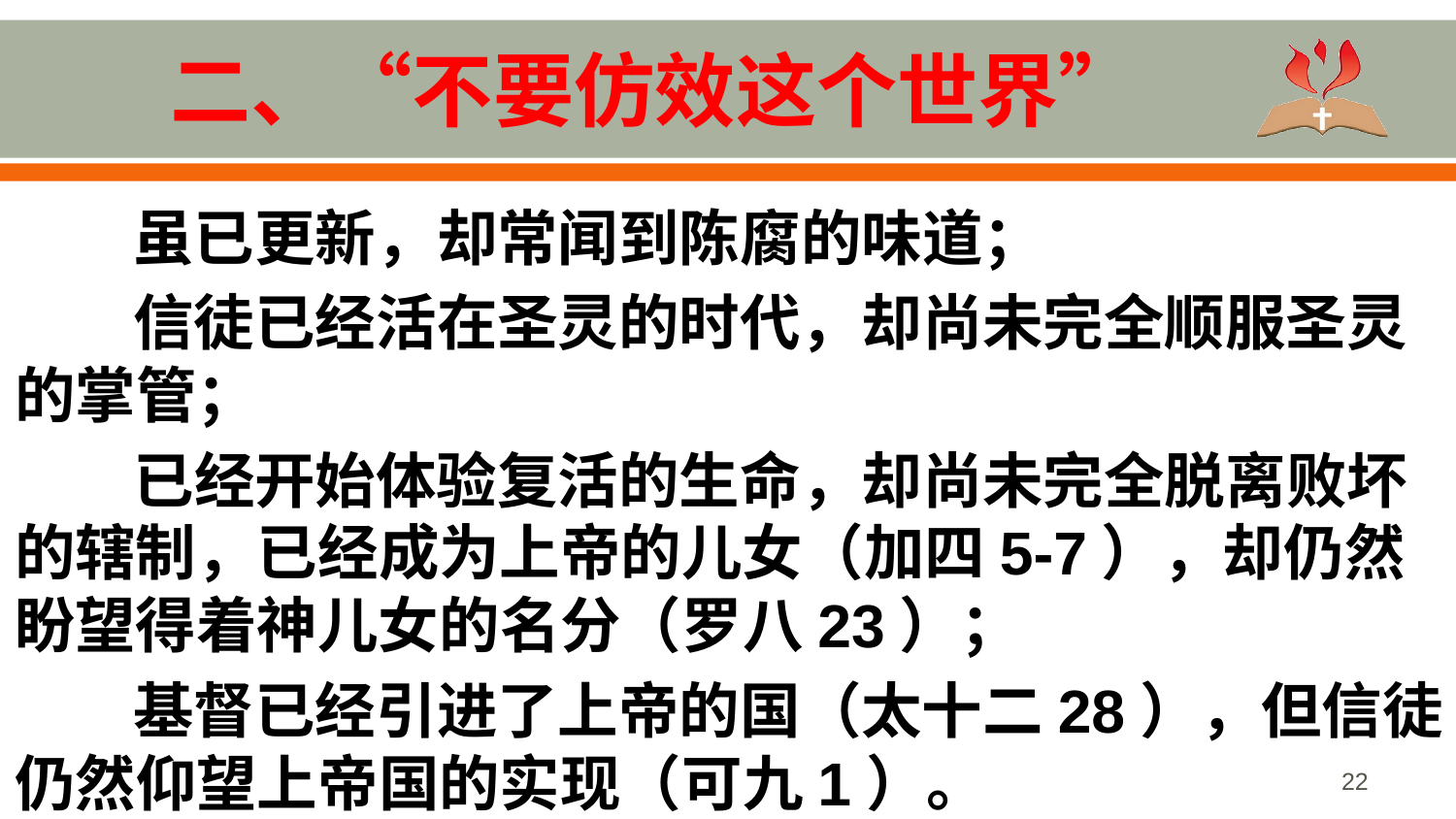

# 二、“不要仿效这个世界”
虽已更新，却常闻到陈腐的味道；
信徒已经活在圣灵的时代，却尚未完全顺服圣灵的掌管；
已经开始体验复活的生命，却尚未完全脱离败坏的辖制，已经成为上帝的儿女（加四5-7），却仍然盼望得着神儿女的名分（罗八23）；
基督已经引进了上帝的国（太十二28），但信徒仍然仰望上帝国的实现（可九1）。

22